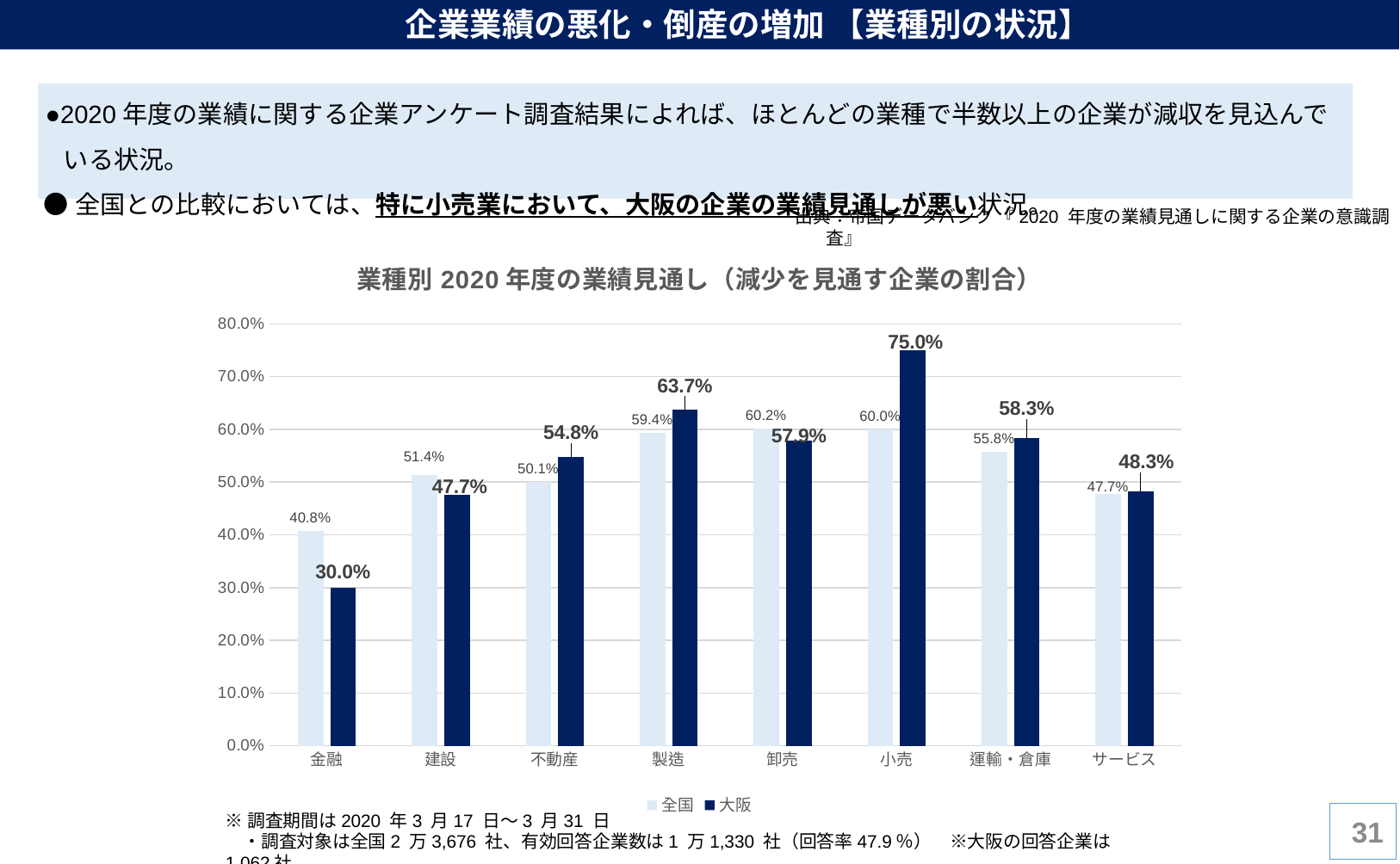

企業業績の悪化・倒産の増加 【業種別の状況】
 ●2020年度の業績に関する企業アンケート調査結果によれば、ほとんどの業種で半数以上の企業が減収を見込んでいる状況。
 ●全国との比較においては、特に小売業において、大阪の企業の業績見通しが悪い状況。
出典：帝国データバンク 『2020 年度の業績見通しに関する企業の意識調査』

### Chart: 業種別2020年度の業績見通し（減少を見通す企業の割合）

| Category | 全国 | 大阪 |
|---|---|---|
| 金融 | 0.408 | 0.3 |
| 建設 | 0.514 | 0.4766355140186916 |
| 不動産 | 0.501 | 0.5483870967741935 |
| 製造 | 0.594 | 0.6369230769230769 |
| 卸売 | 0.602 | 0.5785123966942148 |
| 小売 | 0.6 | 0.75 |
| 運輸・倉庫 | 0.558 | 0.5833333333333334 |
| サービス | 0.477 | 0.4825174825174825 |
※調査期間は2020 年3 月17 日～3 月31 日
　・調査対象は全国2 万3,676 社、有効回答企業数は1 万1,330 社（回答率47.9％）　※大阪の回答企業は1,062社
31